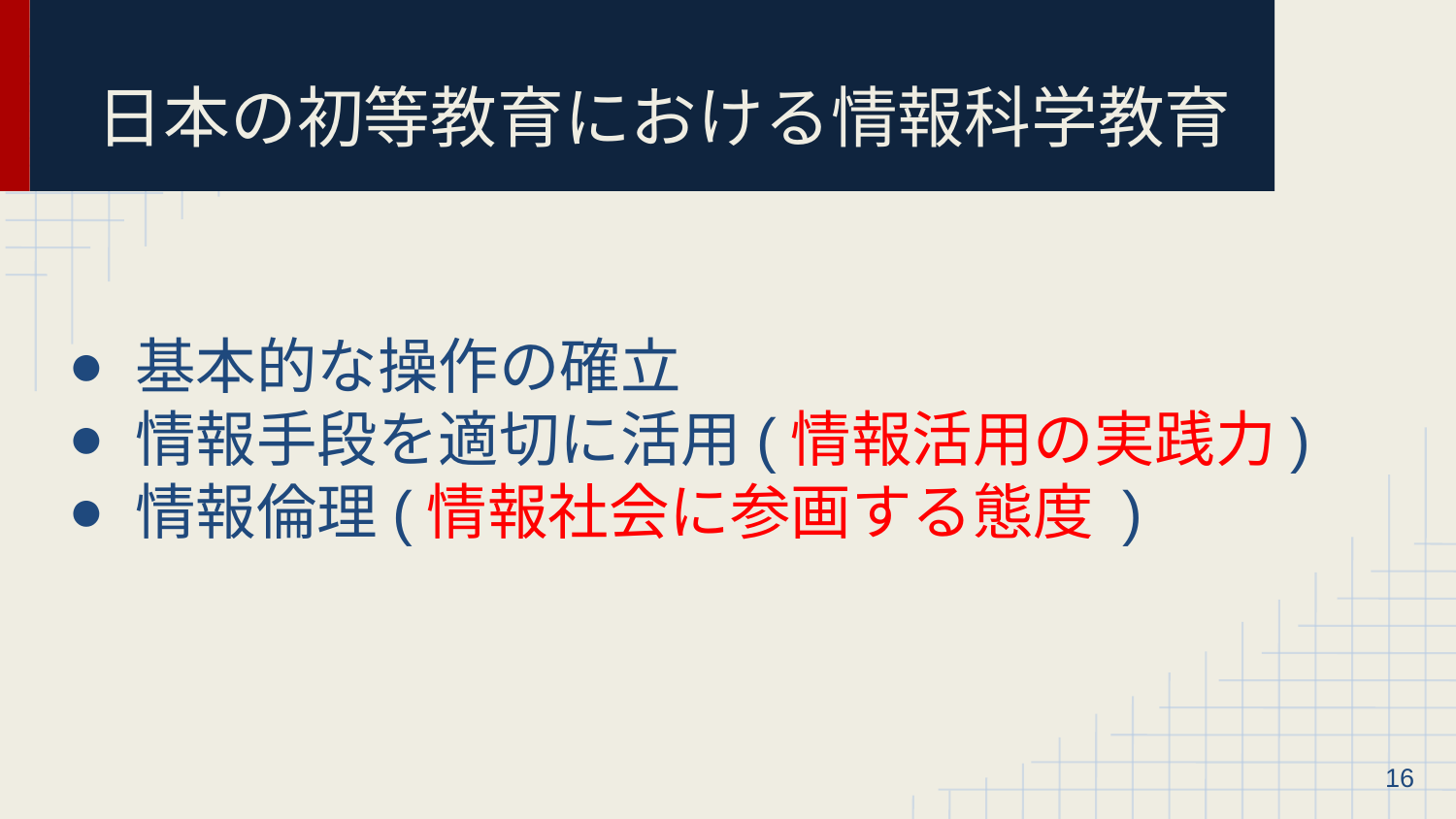

# 日本の初等教育における情報科学教育

基本的な操作の確立
情報手段を適切に活用(情報活用の実践力)
情報倫理(情報社会に参画する態度 )

16